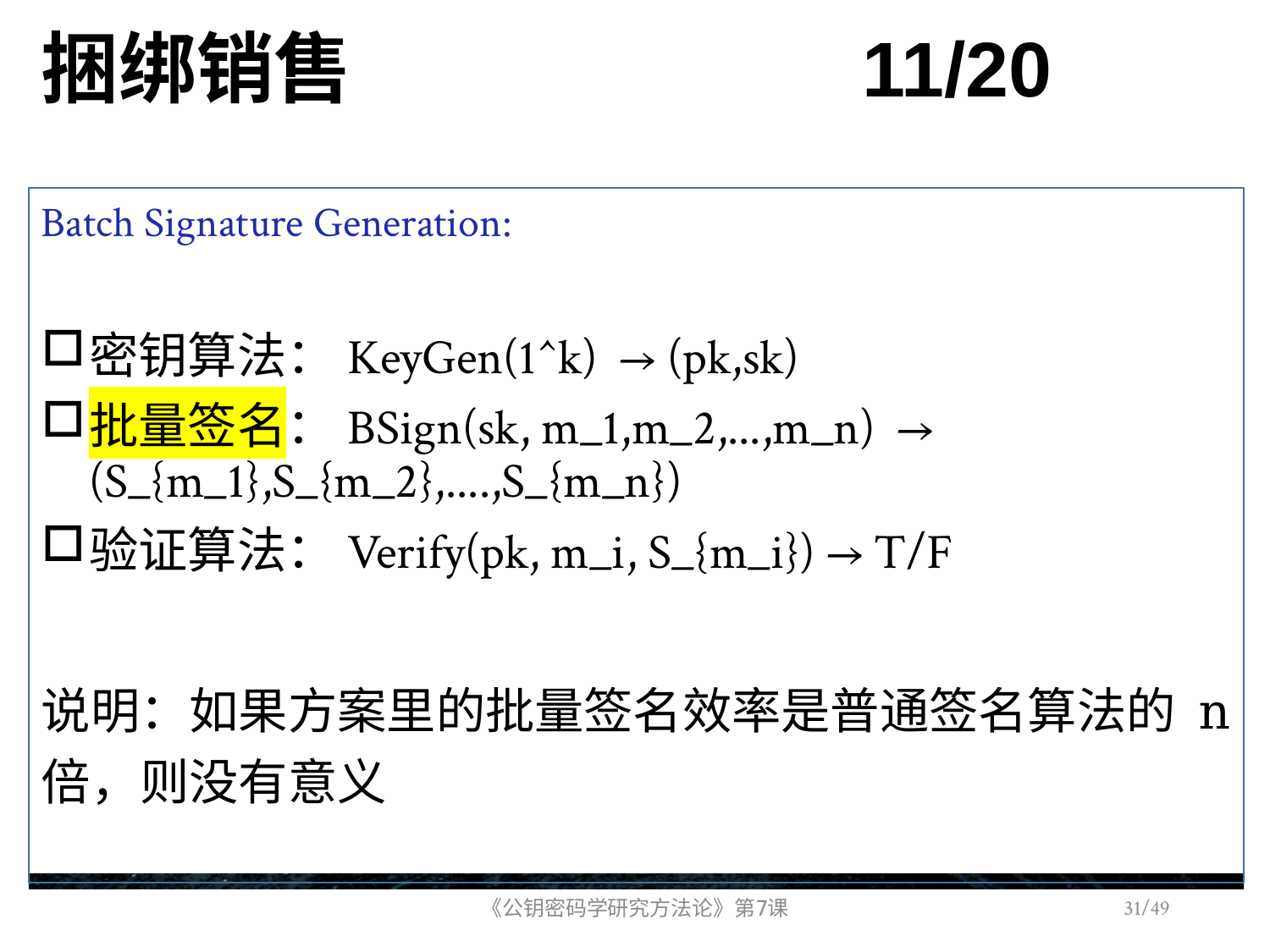

# 捆绑销售                            11/20
Batch Signature Generation:

密钥算法：KeyGen(1^k)  → (pk,sk)
批量签名：BSign(sk, m_1,m_2,...,m_n)  → (S_{m_1},S_{m_2},....,S_{m_n})
验证算法：Verify(pk, m_i, S_{m_i}) → T/F

说明：如果方案里的批量签名效率是普通签名算法的 n倍，则没有意义

《公钥密码学研究方法论》第7课
31/49